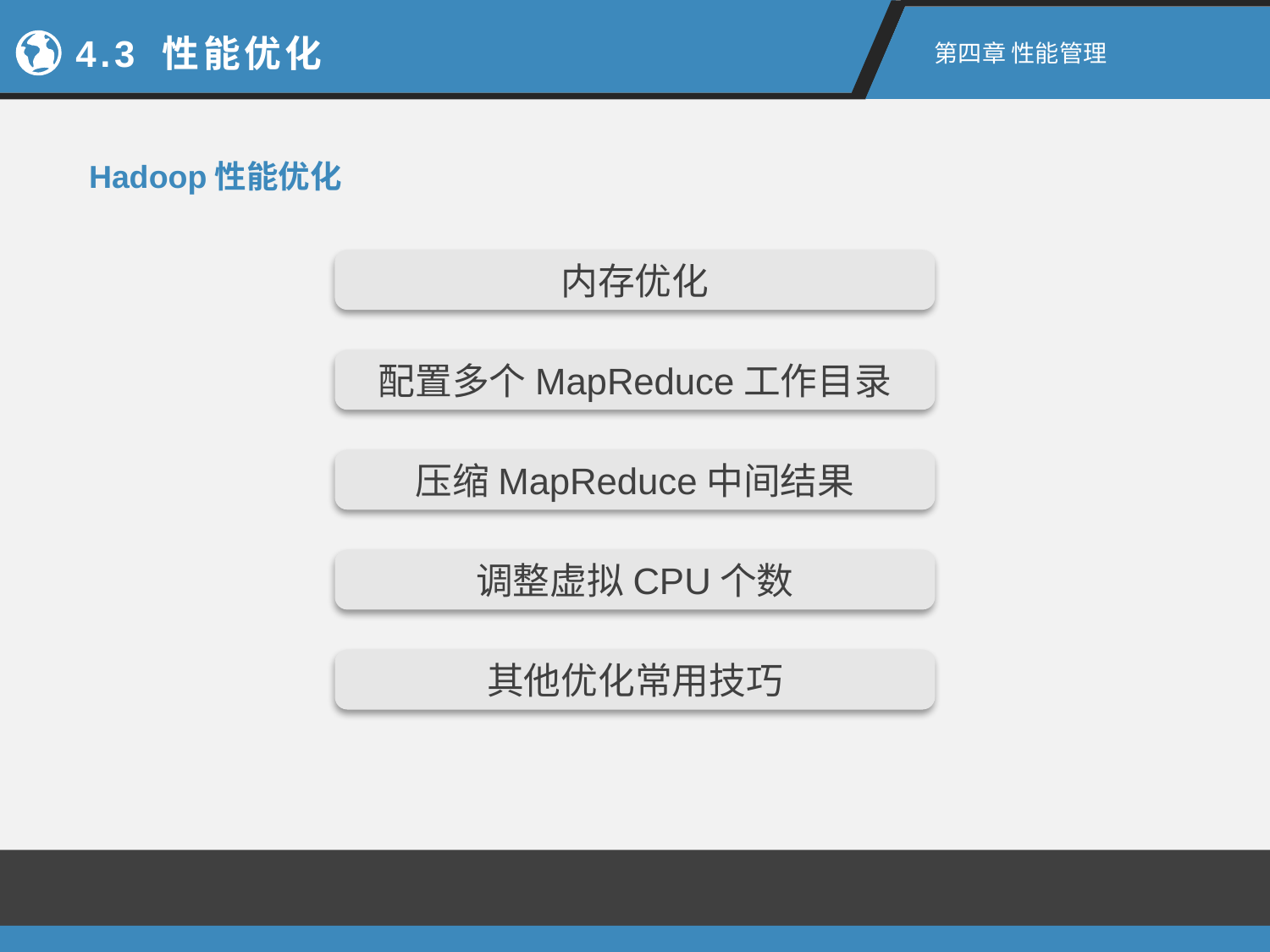

4.3 性能优化

第四章 性能管理
Hadoop性能优化
内存优化
配置多个MapReduce工作目录
压缩MapReduce中间结果
调整虚拟CPU个数
其他优化常用技巧